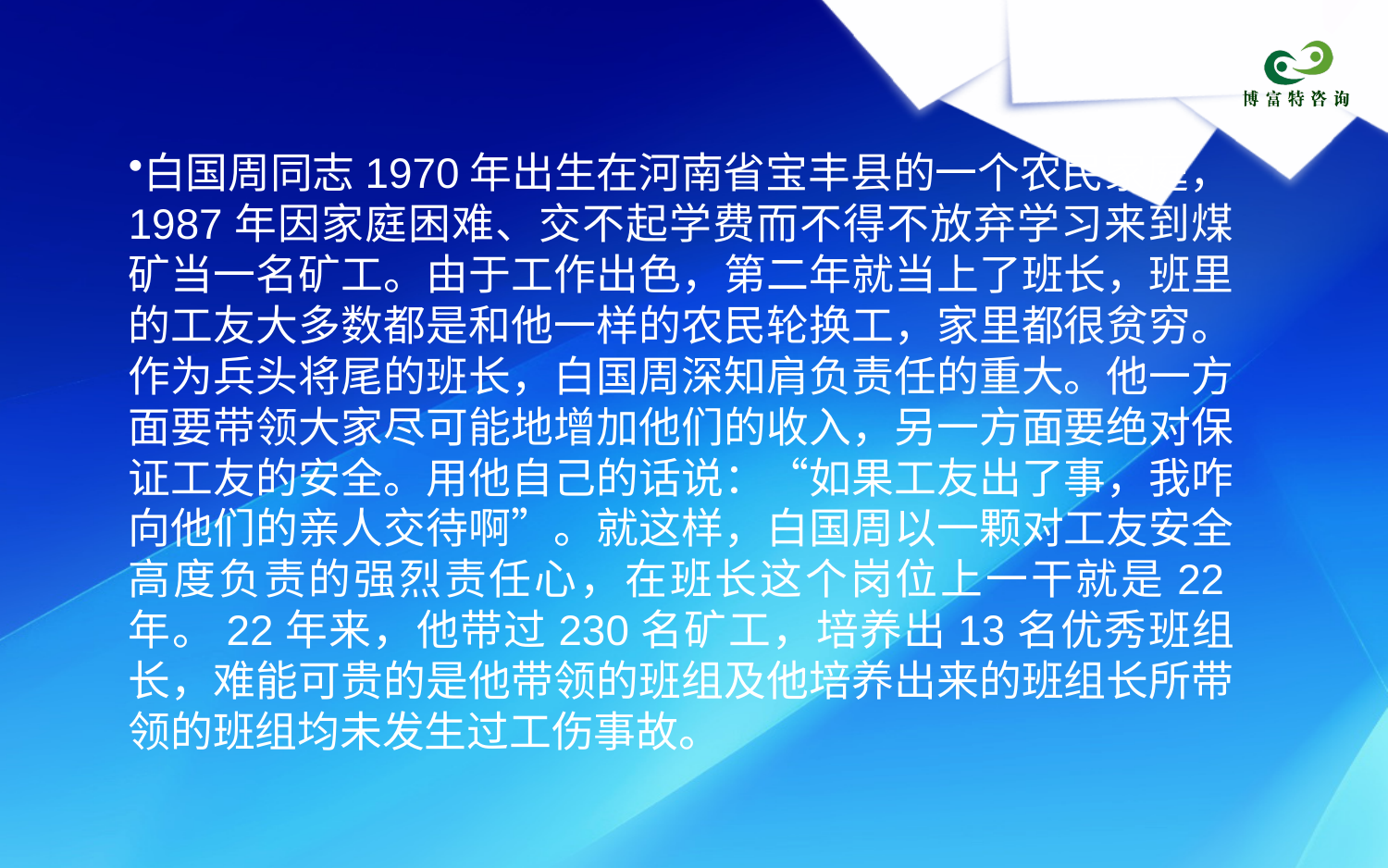

白国周同志1970年出生在河南省宝丰县的一个农民家庭，1987年因家庭困难、交不起学费而不得不放弃学习来到煤矿当一名矿工。由于工作出色，第二年就当上了班长，班里的工友大多数都是和他一样的农民轮换工，家里都很贫穷。作为兵头将尾的班长，白国周深知肩负责任的重大。他一方面要带领大家尽可能地增加他们的收入，另一方面要绝对保证工友的安全。用他自己的话说：“如果工友出了事，我咋向他们的亲人交待啊”。就这样，白国周以一颗对工友安全高度负责的强烈责任心，在班长这个岗位上一干就是22年。22年来，他带过230名矿工，培养出13名优秀班组长，难能可贵的是他带领的班组及他培养出来的班组长所带领的班组均未发生过工伤事故。